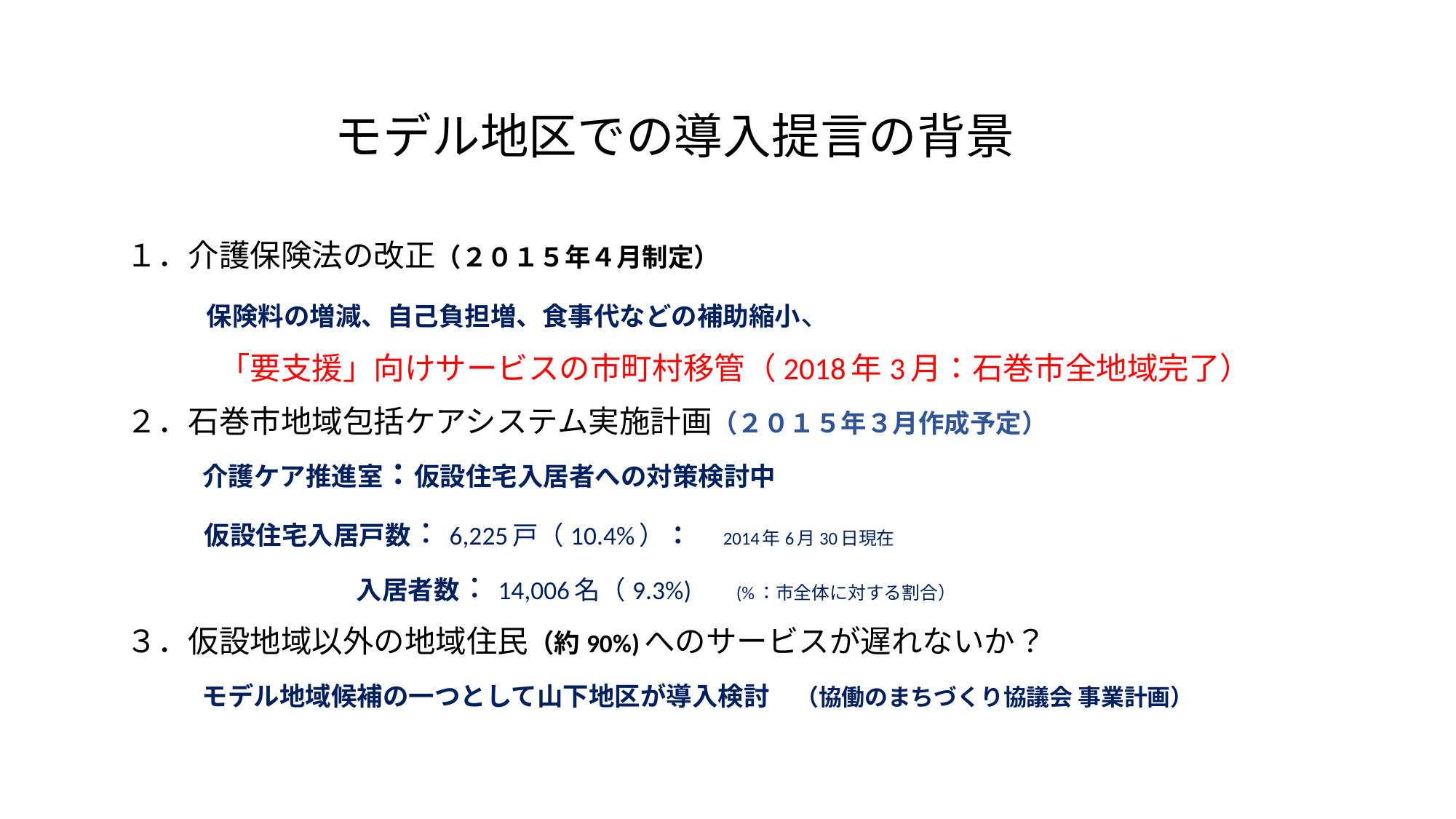

# モデル地区での導入提言の背景
１．介護保険法の改正（２０１５年４月制定）
　　 保険料の増減、自己負担増、食事代などの補助縮小、
　　　「要支援」向けサービスの市町村移管（2018年3月：石巻市全地域完了）
２．石巻市地域包括ケアシステム実施計画（２０１５年３月作成予定）
　　  介護ケア推進室：仮設住宅入居者への対策検討中
　　  仮設住宅入居戸数：6,225戸（10.4%）：　2014年6月30日現在
　　　　　　　　    入居者数：14,006名（9.3%)　　(%：市全体に対する割合）
３．仮設地域以外の地域住民（約90%)へのサービスが遅れないか？
　　  モデル地域候補の一つとして山下地区が導入検討　（協働のまちづくり協議会 事業計画）